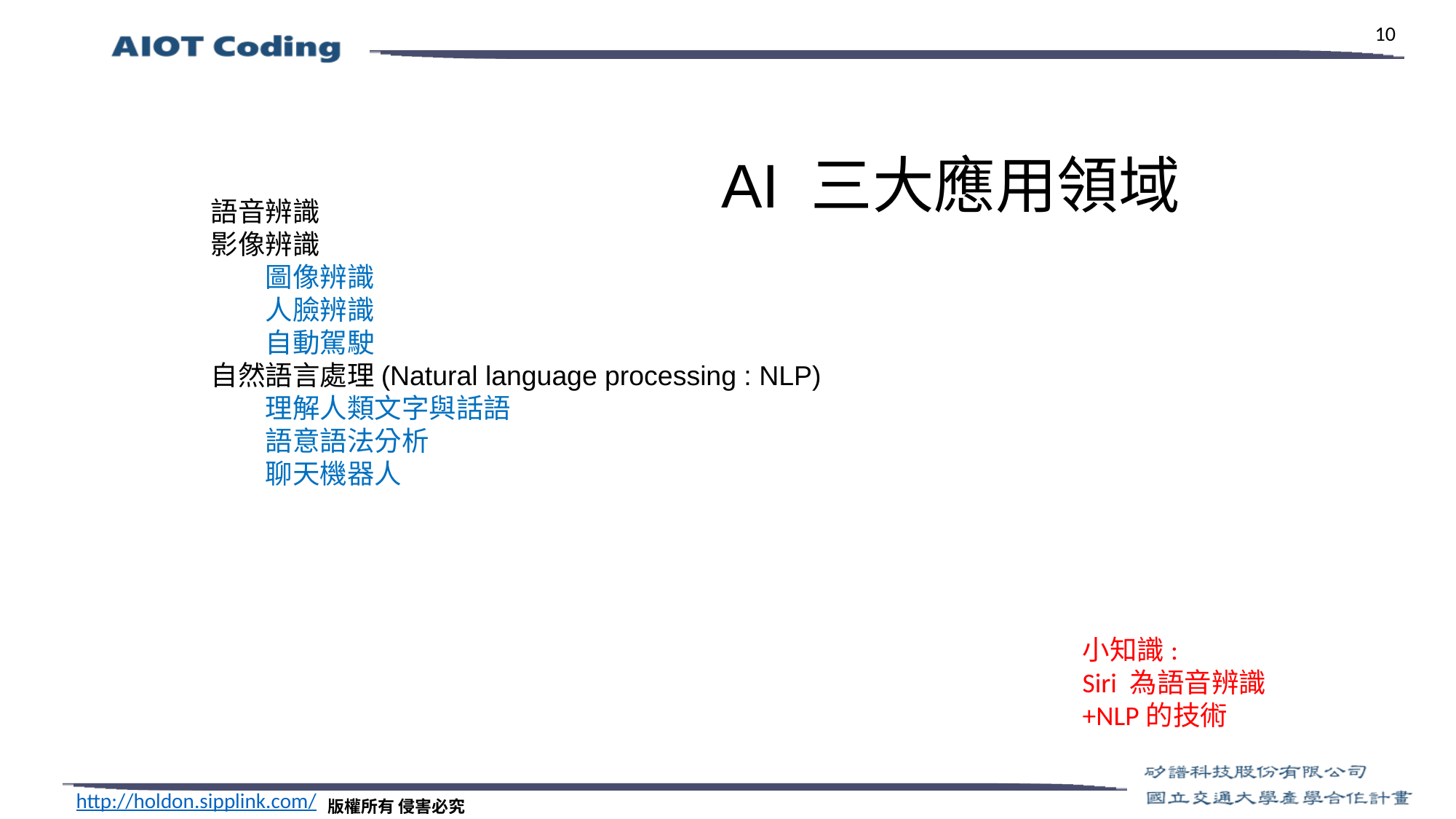

AI 三大應用領域
語音辨識
影像辨識
圖像辨識
人臉辨識
自動駕駛
自然語言處理(Natural language processing : NLP)
理解人類文字與話語
語意語法分析
聊天機器人

小知識:
Siri 為語音辨識+NLP的技術